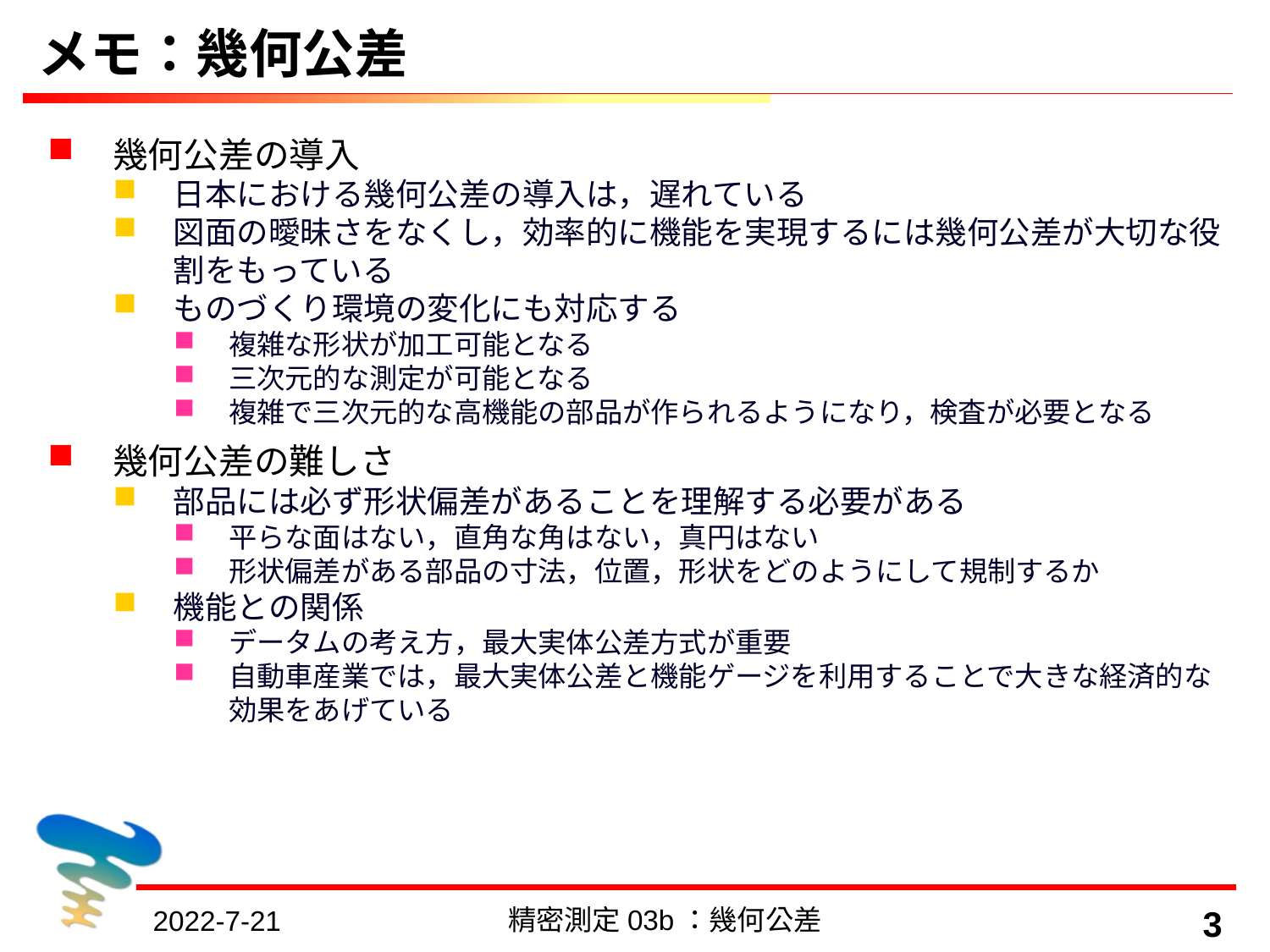

# メモ：幾何公差
幾何公差の導入
日本における幾何公差の導入は，遅れている
図面の曖昧さをなくし，効率的に機能を実現するには幾何公差が大切な役割をもっている
ものづくり環境の変化にも対応する
複雑な形状が加工可能となる
三次元的な測定が可能となる
複雑で三次元的な高機能の部品が作られるようになり，検査が必要となる
幾何公差の難しさ
部品には必ず形状偏差があることを理解する必要がある
平らな面はない，直角な角はない，真円はない
形状偏差がある部品の寸法，位置，形状をどのようにして規制するか
機能との関係
データムの考え方，最大実体公差方式が重要
自動車産業では，最大実体公差と機能ゲージを利用することで大きな経済的な効果をあげている
精密測定03b：幾何公差
3
2022-7-21